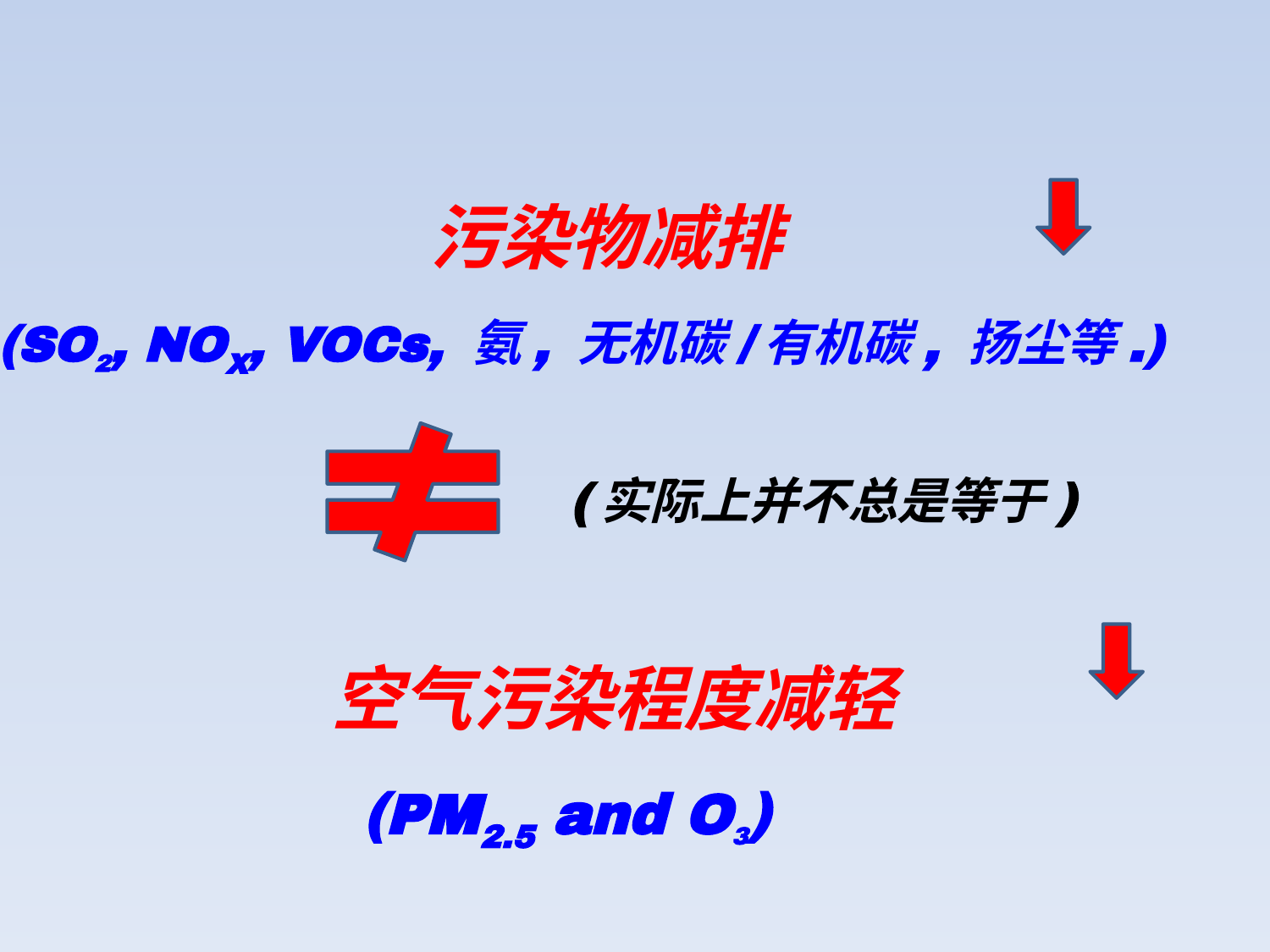

污染物减排
(SO2, NOX, VOCs, 氨, 无机碳/有机碳, 扬尘等.)

空气污染程度减轻
(PM2.5 and O3)

(实际上并不总是等于)